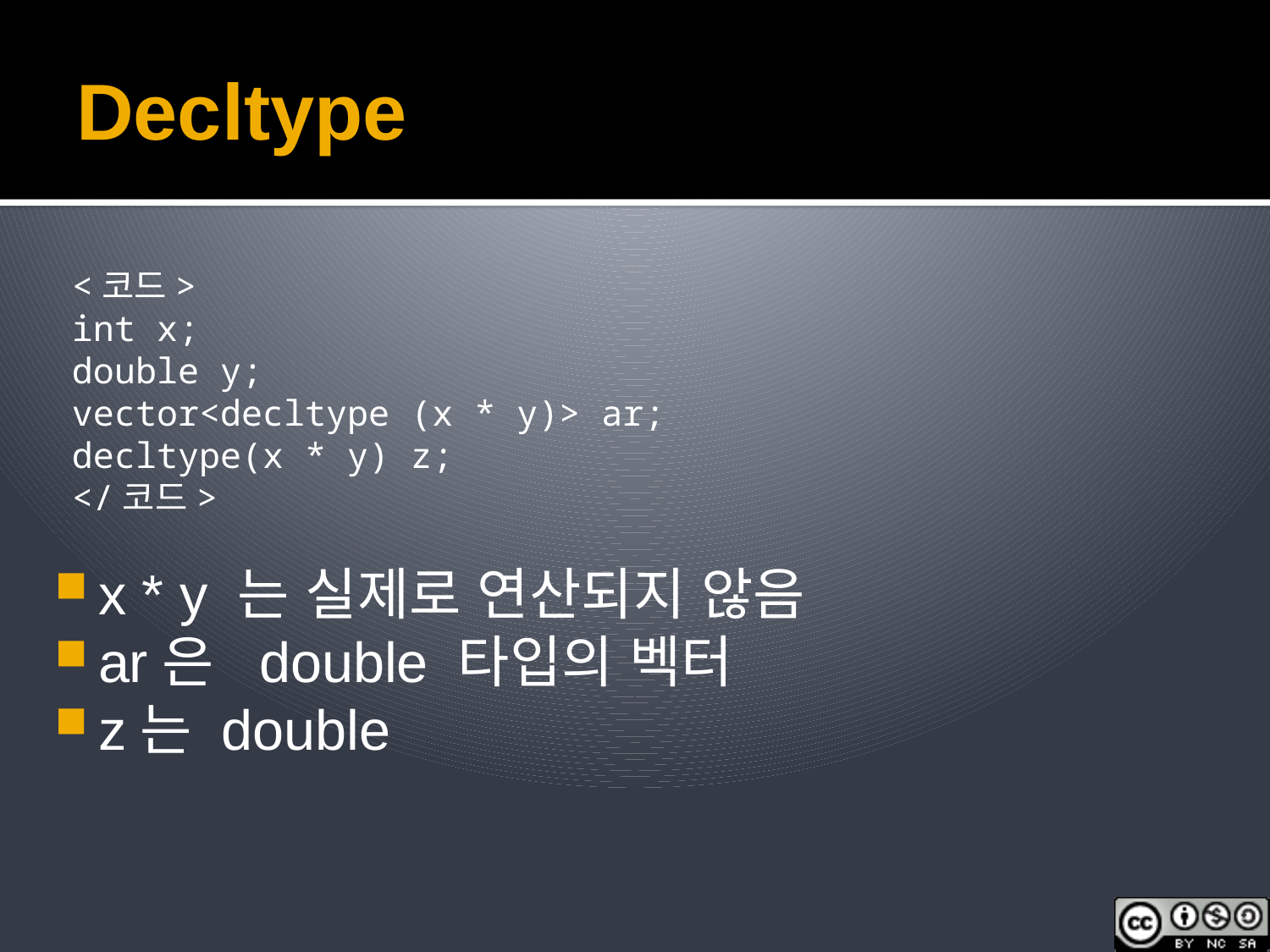

# Decltype
<코드>
int x;
double y;
vector<decltype (x * y)> ar;
decltype(x * y) z;
</코드>
x * y 는 실제로 연산되지 않음
ar은  double 타입의 벡터
z는 double